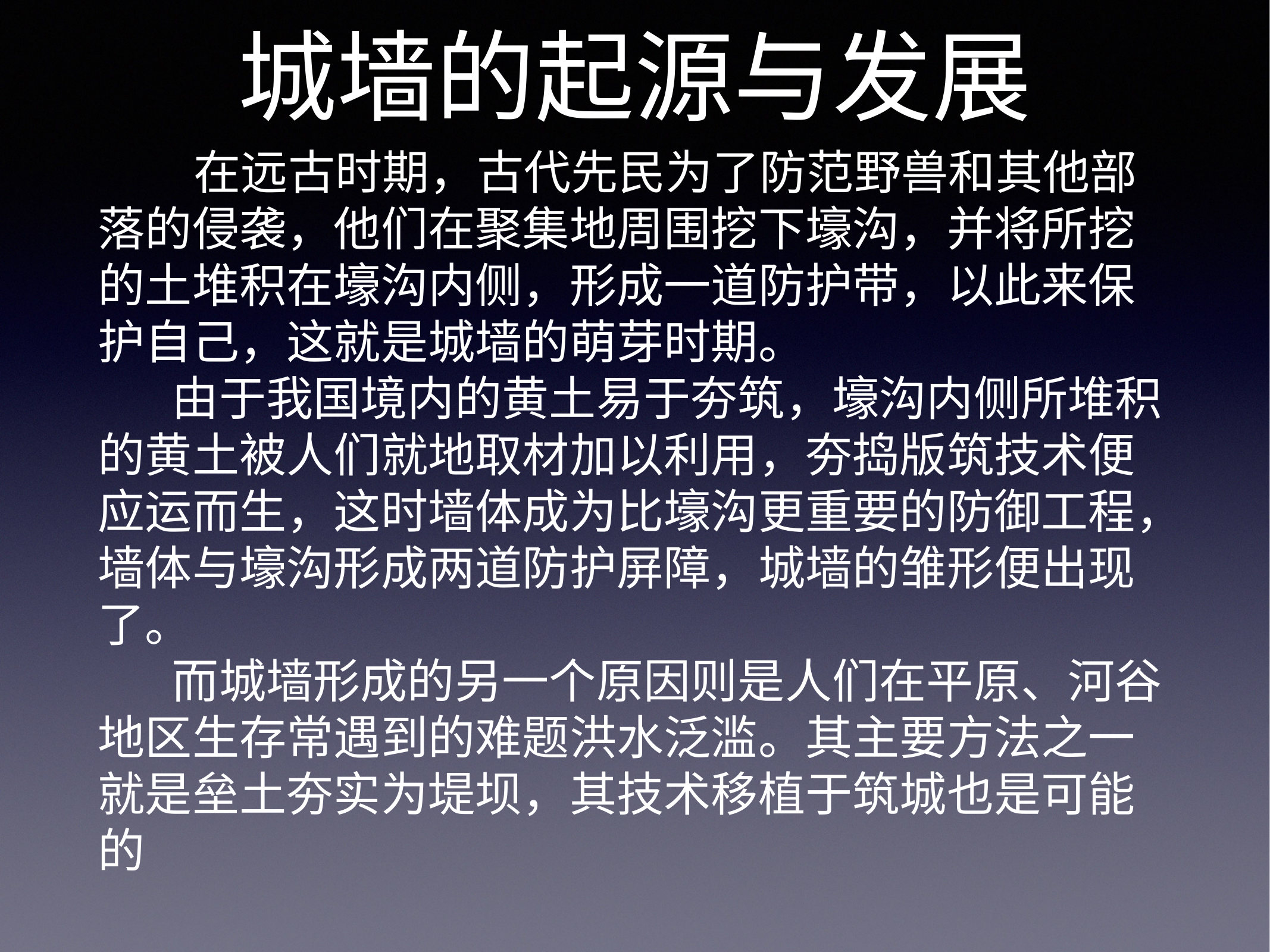

# 城墙的起源与发展
        在远古时期，古代先民为了防范野兽和其他部落的侵袭，他们在聚集地周围挖下壕沟，并将所挖的土堆积在壕沟内侧，形成一道防护带，以此来保护自己，这就是城墙的萌芽时期。
       由于我国境内的黄土易于夯筑，壕沟内侧所堆积的黄土被人们就地取材加以利用，夯捣版筑技术便应运而生，这时墙体成为比壕沟更重要的防御工程，墙体与壕沟形成两道防护屏障，城墙的雏形便出现了。
       而城墙形成的另一个原因则是人们在平原、河谷地区生存常遇到的难题洪水泛滥。其主要方法之一就是垒土夯实为堤坝，其技术移植于筑城也是可能的